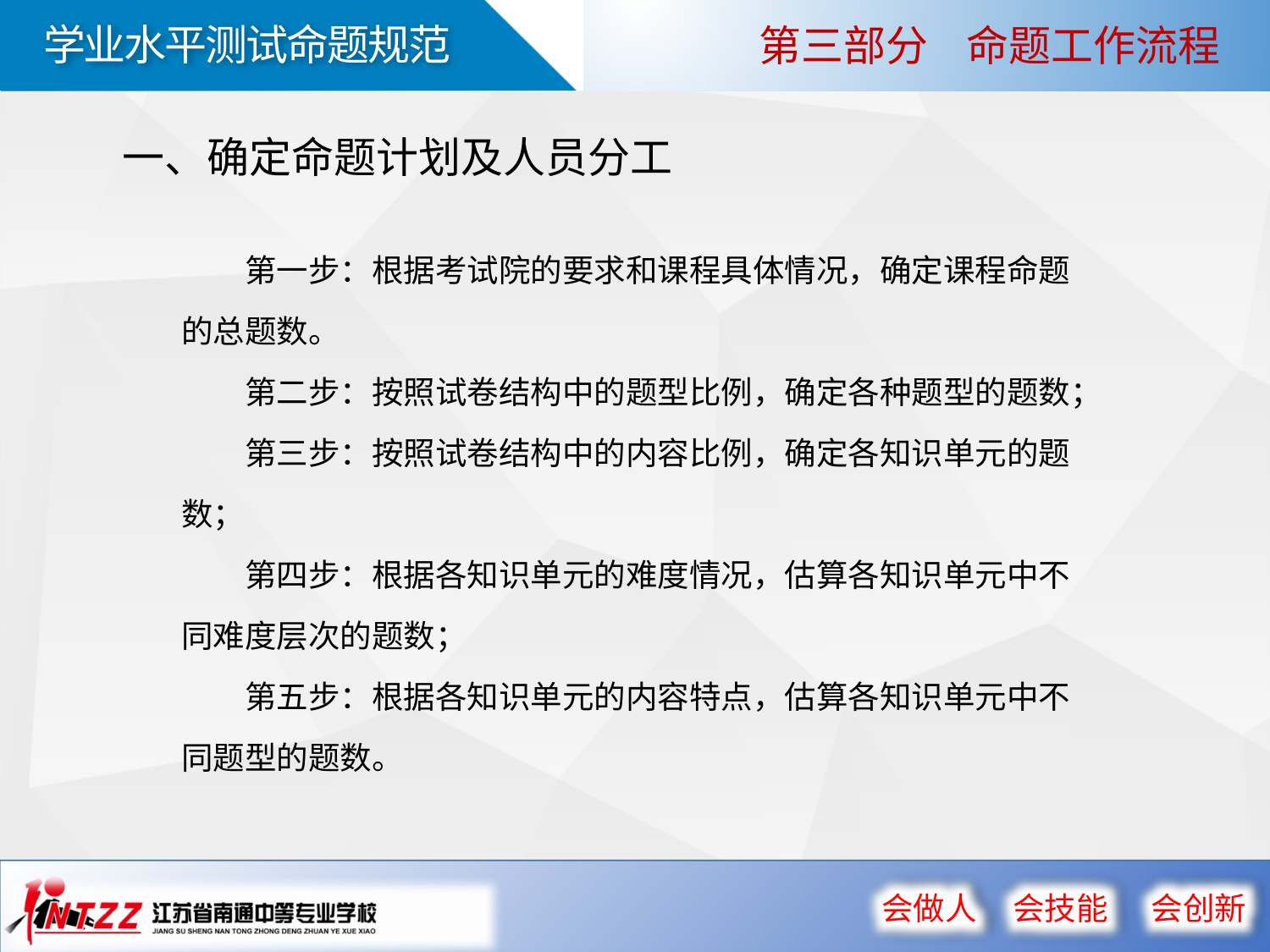

第三部分    命题工作流程
一、确定命题计划及人员分工
第一步：根据考试院的要求和课程具体情况，确定课程命题的总题数。
第二步：按照试卷结构中的题型比例，确定各种题型的题数；
第三步：按照试卷结构中的内容比例，确定各知识单元的题数；
第四步：根据各知识单元的难度情况，估算各知识单元中不同难度层次的题数；
第五步：根据各知识单元的内容特点，估算各知识单元中不同题型的题数。